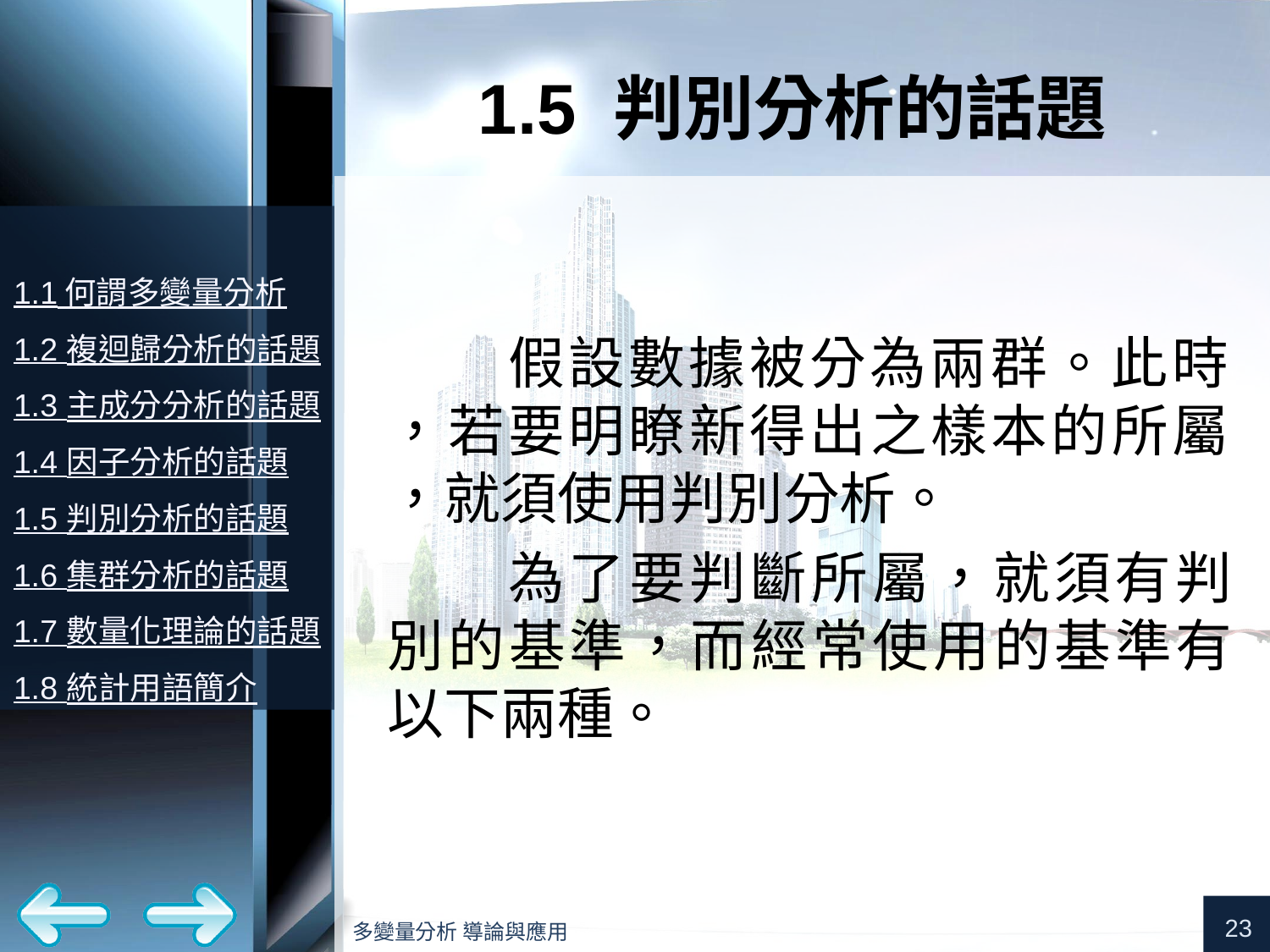

# 1.5 判別分析的話題
假設數據被分為兩群。此時
，若要明瞭新得出之樣本的所屬
，就須使用判別分析。
為了要判斷所屬，就須有判別的基準，而經常使用的基準有以下兩種。
23
多變量分析 導論與應用